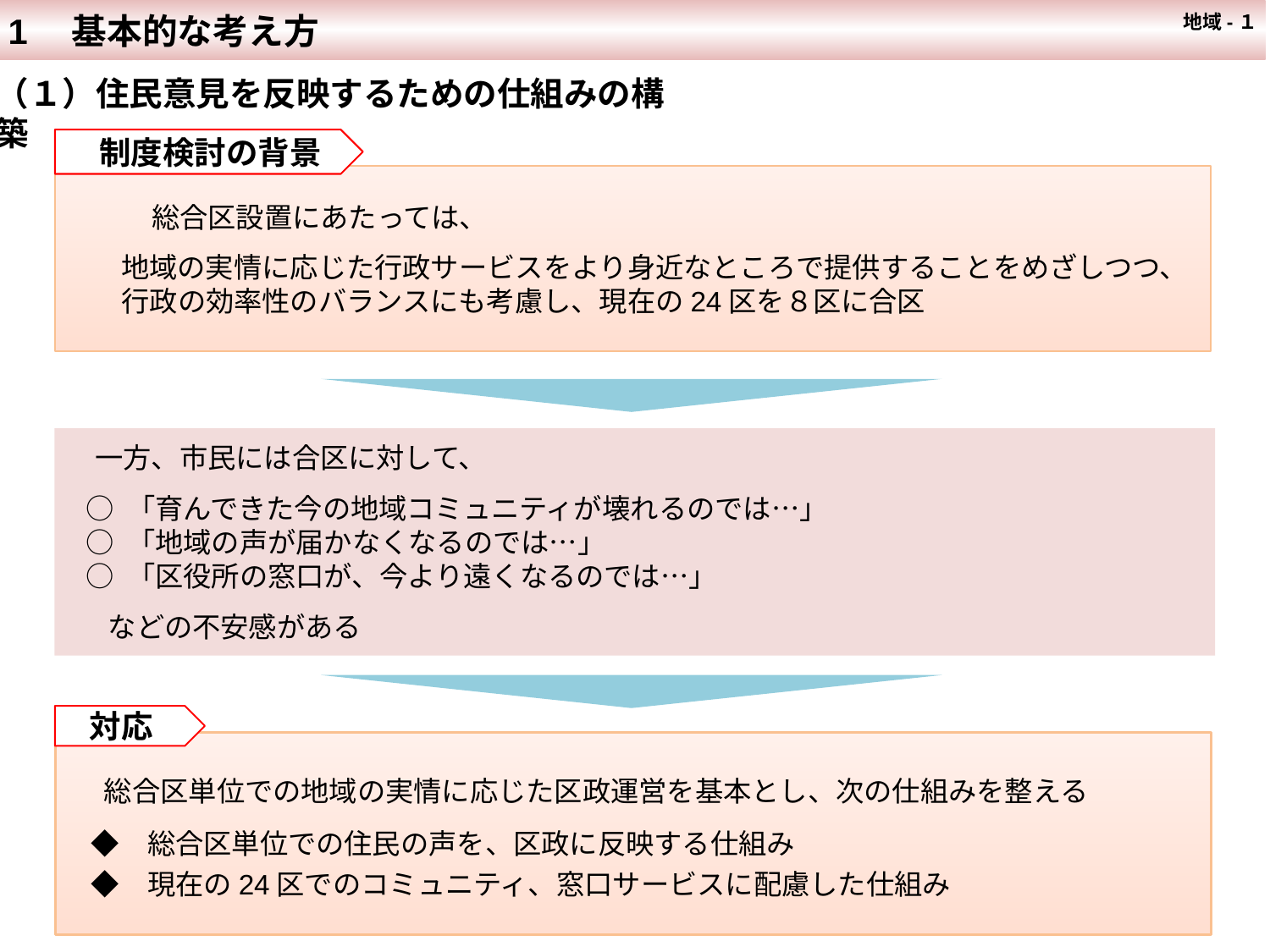

1　基本的な考え方
 地域-１
（１）住民意見を反映するための仕組みの構築
　制度検討の背景
　　　総合区設置にあたっては、
  　 地域の実情に応じた行政サービスをより身近なところで提供することをめざしつつ、
  　 行政の効率性のバランスにも考慮し、現在の24区を８区に合区

　一方、市民には合区に対して、
   ○ 「育んできた今の地域コミュニティが壊れるのでは…」
   ○ 「地域の声が届かなくなるのでは…」
   ○ 「区役所の窓口が、今より遠くなるのでは…」
 　などの不安感がある

  対応
 　総合区単位での地域の実情に応じた区政運営を基本とし、次の仕組みを整える

　◆　総合区単位での住民の声を、区政に反映する仕組み
　◆　現在の24区でのコミュニティ、窓口サービスに配慮した仕組み